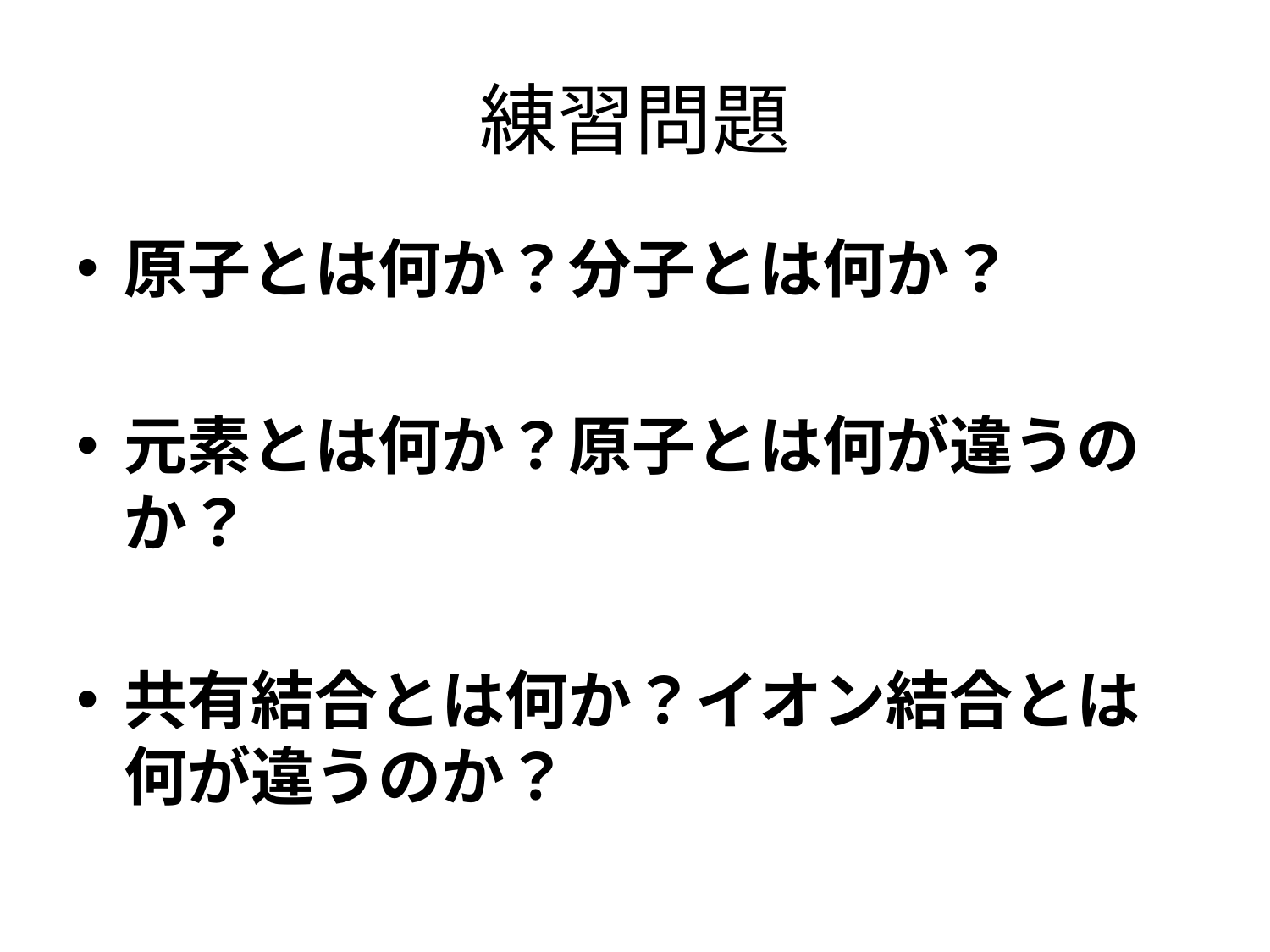

# 練習問題
原子とは何か？分子とは何か？

元素とは何か？原子とは何が違うのか？

共有結合とは何か？イオン結合とは何が違うのか？